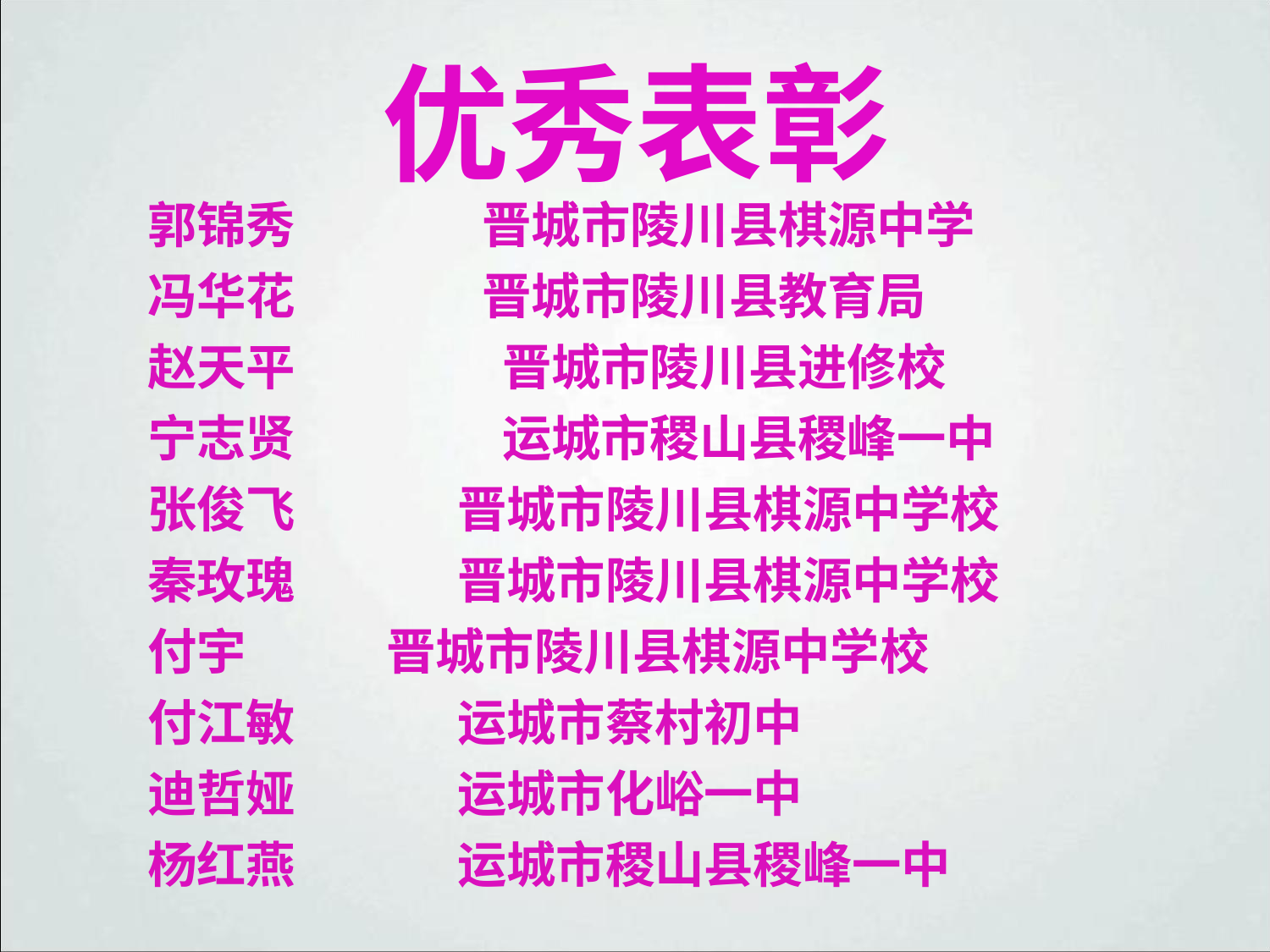

优秀表彰
郭锦秀                          晋城市陵川县棋源中学
冯华花                          晋城市陵川县教育局
赵天平	              晋城市陵川县进修校
宁志贤	              运城市稷山县稷峰一中
张俊飞	     晋城市陵川县棋源中学校
秦玫瑰	     晋城市陵川县棋源中学校
付宇	          晋城市陵川县棋源中学校
付江敏	     运城市蔡村初中
迪哲娅	     运城市化峪一中
杨红燕	     运城市稷山县稷峰一中